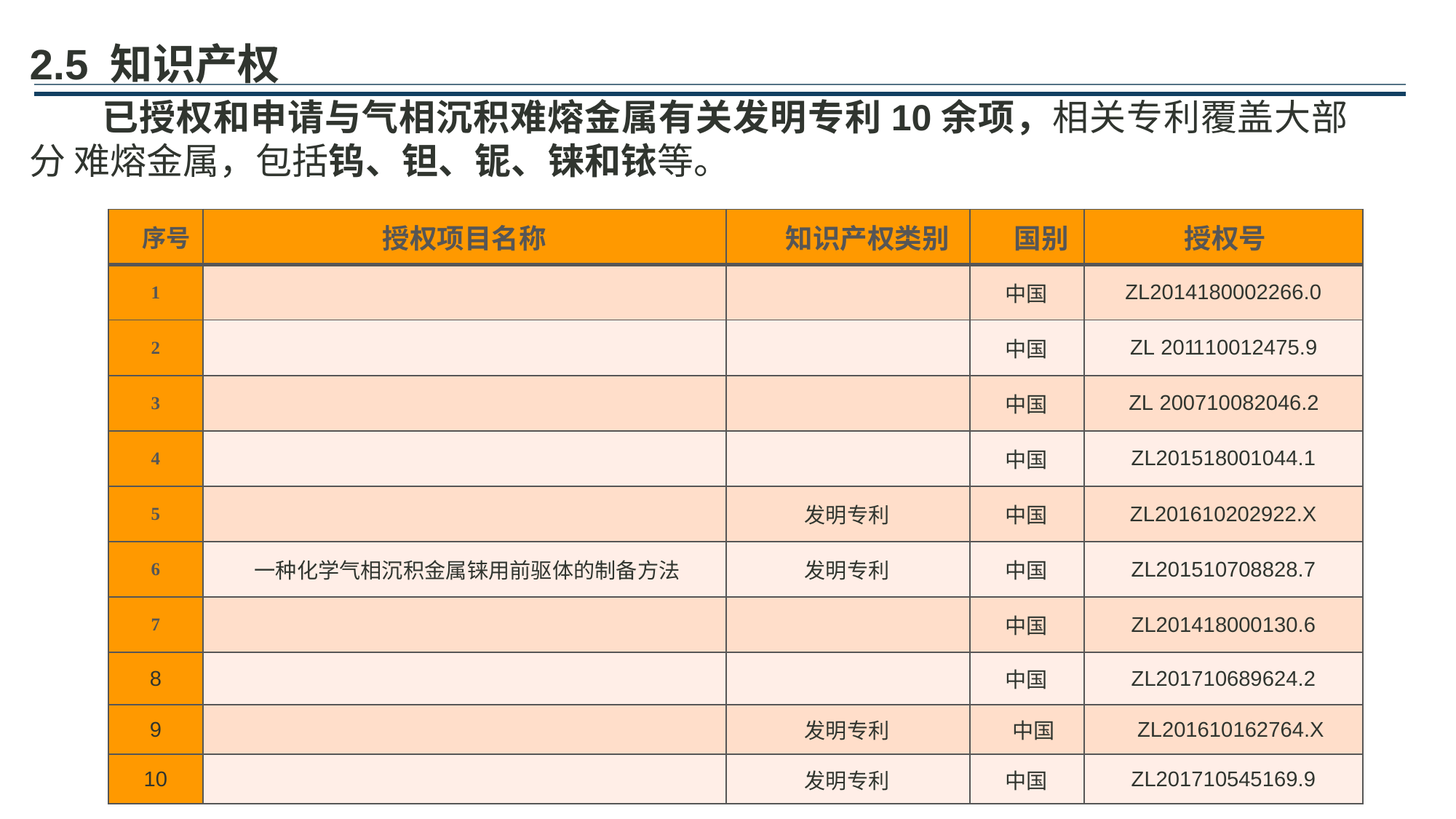

2.5 知识产权
已授权和申请与气相沉积难熔金属有关发明专利10余项，相关专利覆盖大部分 难熔金属，包括钨、钽、铌、铼和铱等。
| 序号 | 授权项目名称 | 知识产权类别 | 国别 | 授权号 |
| --- | --- | --- | --- | --- |
| 1 |  |  | 中国 | ZL2014180002266.0 |
| 2 |  |  | 中国 | ZL 201110012475.9 |
| 3 |  |  | 中国 | ZL 200710082046.2 |
| 4 |  |  | 中国 | ZL201518001044.1 |
| 5 |  | 发明专利 | 中国 | ZL201610202922.X |
| 6 | 一种化学气相沉积金属铼用前驱体的制备方法 | 发明专利 | 中国 | ZL201510708828.7 |
| 7 |  |  | 中国 | ZL201418000130.6 |
| 8 |  |  | 中国 | ZL201710689624.2 |
| 9 |  | 发明专利 | 中国 | ZL201610162764.X |
| 10 |  | 发明专利 | 中国 | ZL201710545169.9 |